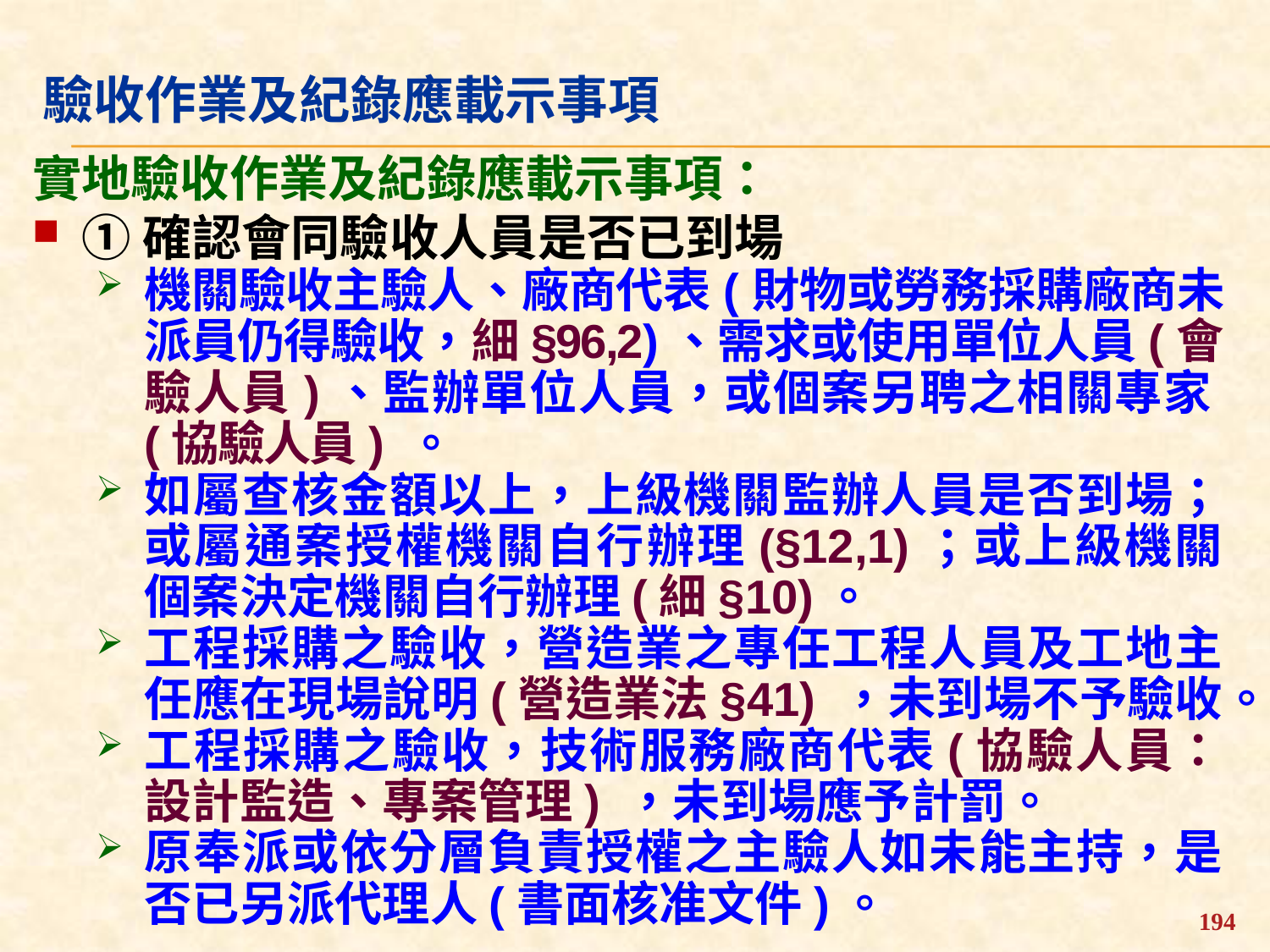

驗收作業及紀錄應載示事項
實地驗收作業及紀錄應載示事項：
①確認會同驗收人員是否已到場
機關驗收主驗人、廠商代表(財物或勞務採購廠商未派員仍得驗收，細§96,2)、需求或使用單位人員(會驗人員)、監辦單位人員，或個案另聘之相關專家(協驗人員) 。
如屬查核金額以上，上級機關監辦人員是否到場；或屬通案授權機關自行辦理(§12,1)；或上級機關個案決定機關自行辦理(細§10)。
工程採購之驗收，營造業之專任工程人員及工地主任應在現場說明(營造業法§41) ，未到場不予驗收。
工程採購之驗收，技術服務廠商代表(協驗人員：設計監造、專案管理) ，未到場應予計罰。
原奉派或依分層負責授權之主驗人如未能主持，是否已另派代理人(書面核准文件)。
194